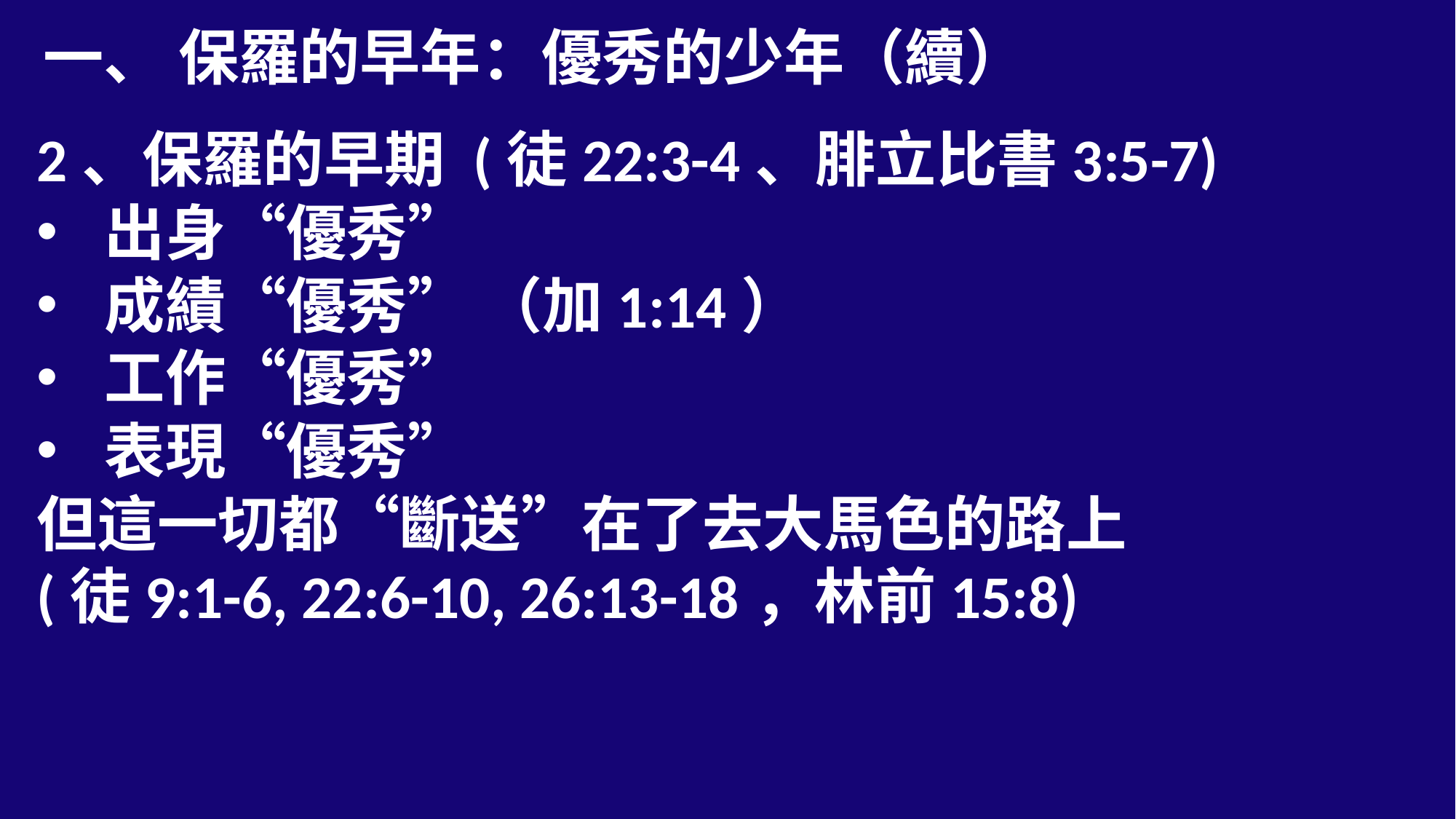

一、 保羅的早年：優秀的少年（續）
2、保羅的早期 (徒22:3-4、腓立比書3:5-7)
出身“優秀”
成績“優秀” （加1:14）
工作“優秀”
表現“優秀”
但這一切都“斷送”在了去大馬色的路上
(徒9:1-6, 22:6-10, 26:13-18，林前15:8)